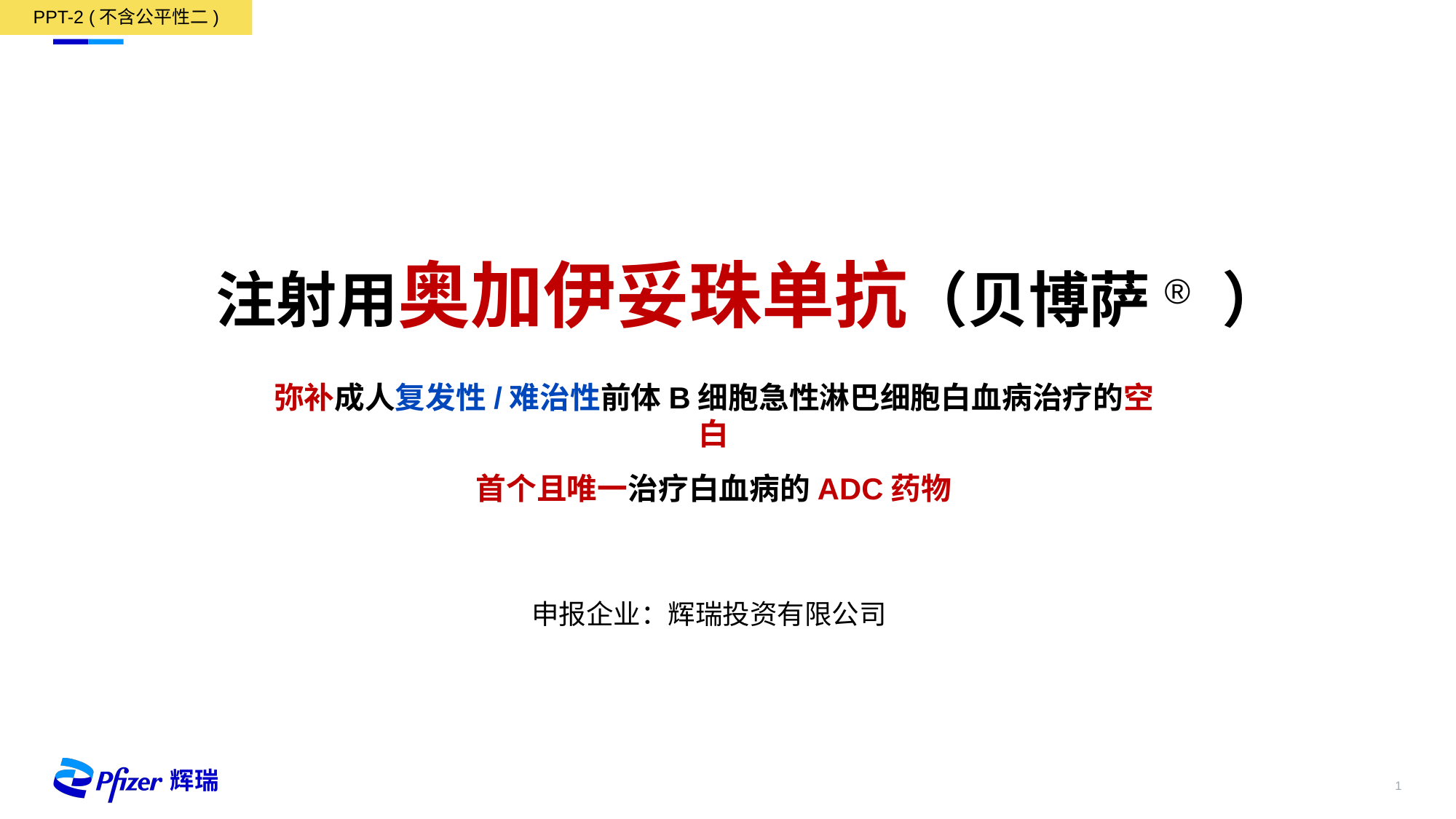

PPT-2 (不含公平性二)
注射用奥加伊妥珠单抗（贝博萨® ）
弥补成人复发性/难治性前体B细胞急性淋巴细胞白血病治疗的空白
首个且唯一治疗白血病的ADC药物
申报企业：辉瑞投资有限公司